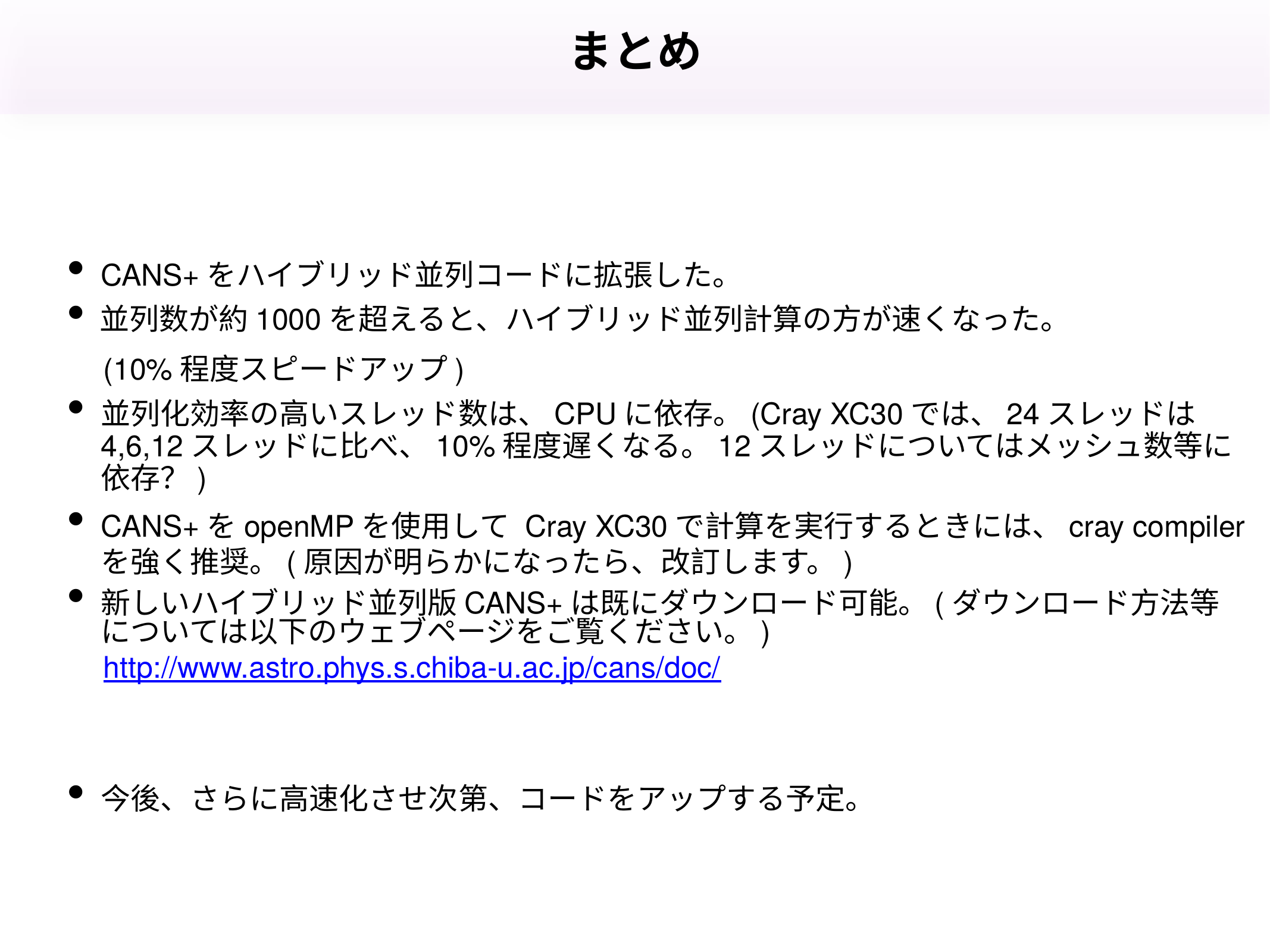

# まとめ

CANS+をハイブリッド並列コードに拡張した。
並列数が約1000を超えると、ハイブリッド並列計算の方が速くなった。
　　(10%程度スピードアップ)
並列化効率の高いスレッド数は、CPUに依存。(Cray XC30では、24スレッドは4,6,12スレッドに比べ、10%程度遅くなる。12スレッドについてはメッシュ数等に依存？)
CANS+をopenMPを使用して Cray XC30で計算を実行するときには、cray compilerを強く推奨。(原因が明らかになったら、改訂します。)
新しいハイブリッド並列版CANS+は既にダウンロード可能。(ダウンロード方法等については以下のウェブページをご覧ください。)
　　http://www.astro.phys.s.chiba-u.ac.jp/cans/doc/

今後、さらに高速化させ次第、コードをアップする予定。